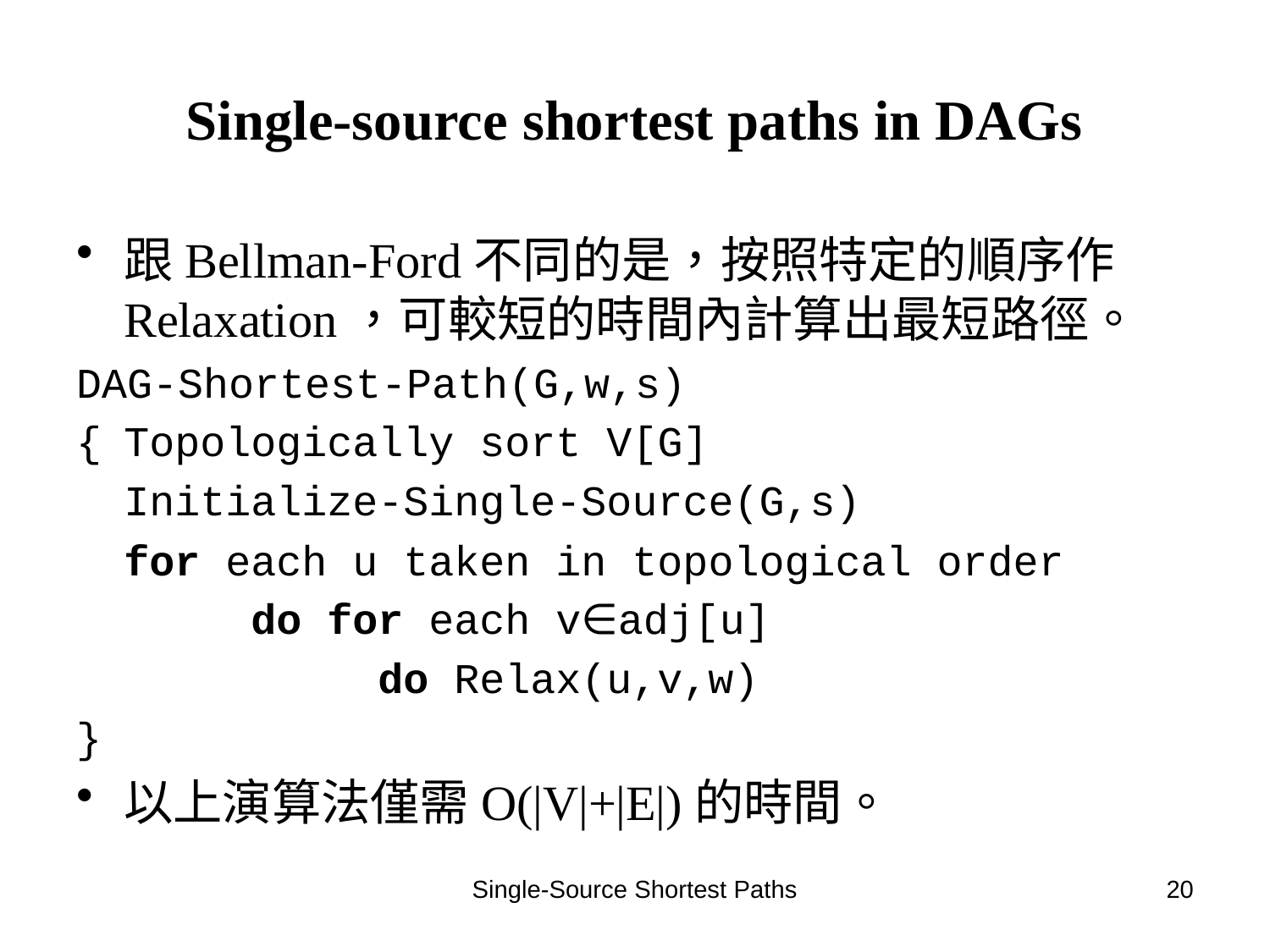

# Single-source shortest paths in DAGs
跟Bellman-Ford不同的是，按照特定的順序作Relaxation，可較短的時間內計算出最短路徑。
DAG-Shortest-Path(G,w,s)
{	Topologically sort V[G]
	Initialize-Single-Source(G,s)
	for each u taken in topological order
		do for each v∈adj[u]
			do Relax(u,v,w)
}
以上演算法僅需O(|V|+|E|)的時間。
Single-Source Shortest Paths
20